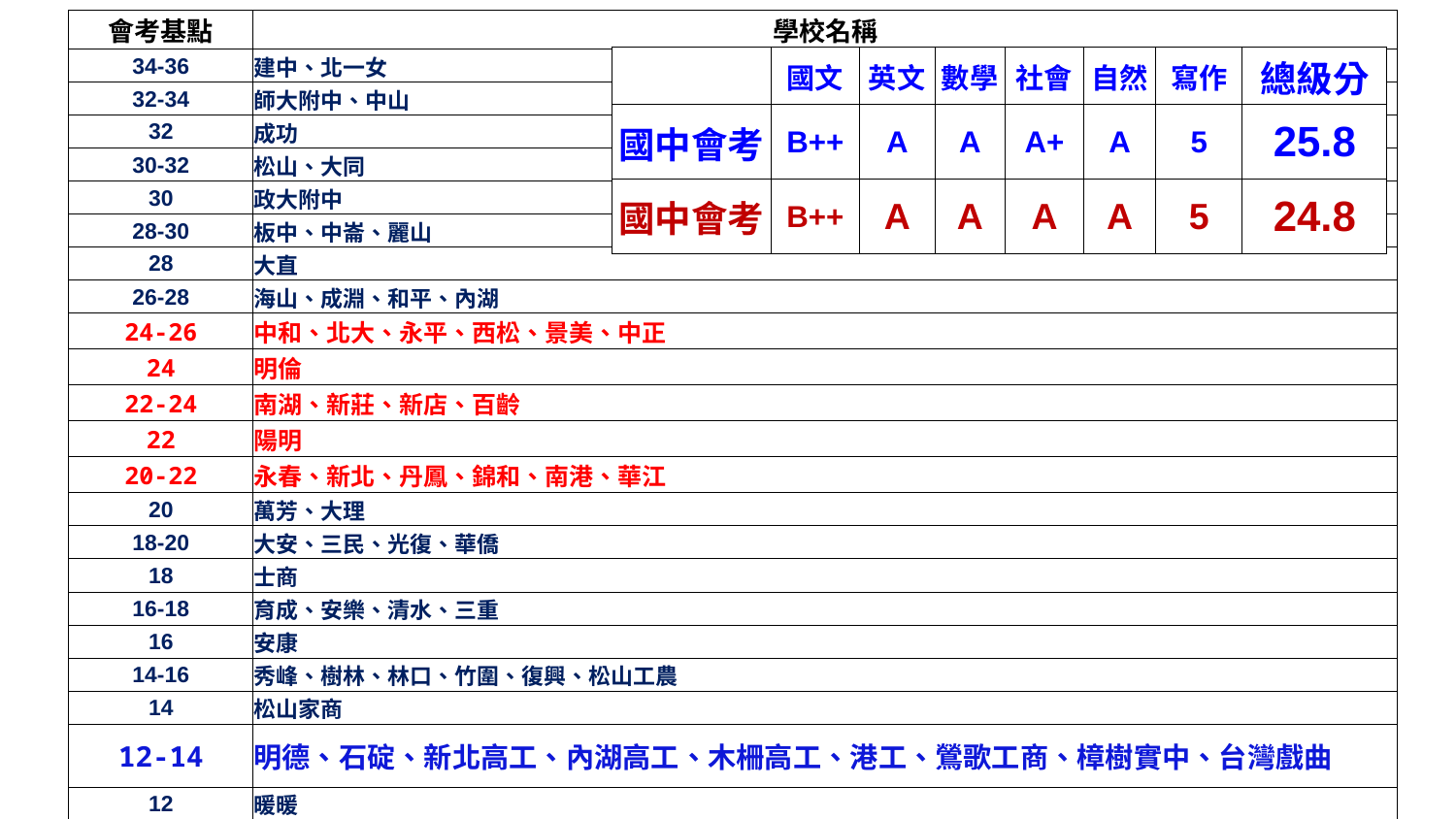

38
| 會考基點 | 學校名稱 |
| --- | --- |
| 34-36 | 建中、北一女 |
| 32-34 | 師大附中、中山 |
| 32 | 成功 |
| 30-32 | 松山、大同 |
| 30 | 政大附中 |
| 28-30 | 板中、中崙、麗山 |
| 28 | 大直 |
| 26-28 | 海山、成淵、和平、內湖 |
| 24-26 | 中和、北大、永平、西松、景美、中正 |
| 24 | 明倫 |
| 22-24 | 南湖、新莊、新店、百齡 |
| 22 | 陽明 |
| 20-22 | 永春、新北、丹鳳、錦和、南港、華江 |
| 20 | 萬芳、大理 |
| 18-20 | 大安、三民、光復、華僑 |
| 18 | 士商 |
| 16-18 | 育成、安樂、清水、三重 |
| 16 | 安康 |
| 14-16 | 秀峰、樹林、林口、竹圍、復興、松山工農 |
| 14 | 松山家商 |
| 12-14 | 明德、石碇、新北高工、內湖高工、木柵高工、港工、鶯歌工商、樟樹實中、台灣戲曲 |
| 12 | 暖暖 |
| 10-12 | 基女、基隆商工、金山、雙溪、瑞工、基隆中山、基隆海事、基隆高中 |
| 10 | 八斗高中 |
|  | 參考翔鶴數學 學校排序僅供參考 |
|  | 國文 | 英文 | 數學 | 社會 | 自然 | 寫作 | 總級分 |
| --- | --- | --- | --- | --- | --- | --- | --- |
| 國中會考 | B++ | A | A | A+ | A | 5 | 25.8 |
| 國中會考 | B++ | A | A | A | A | 5 | 24.8 |